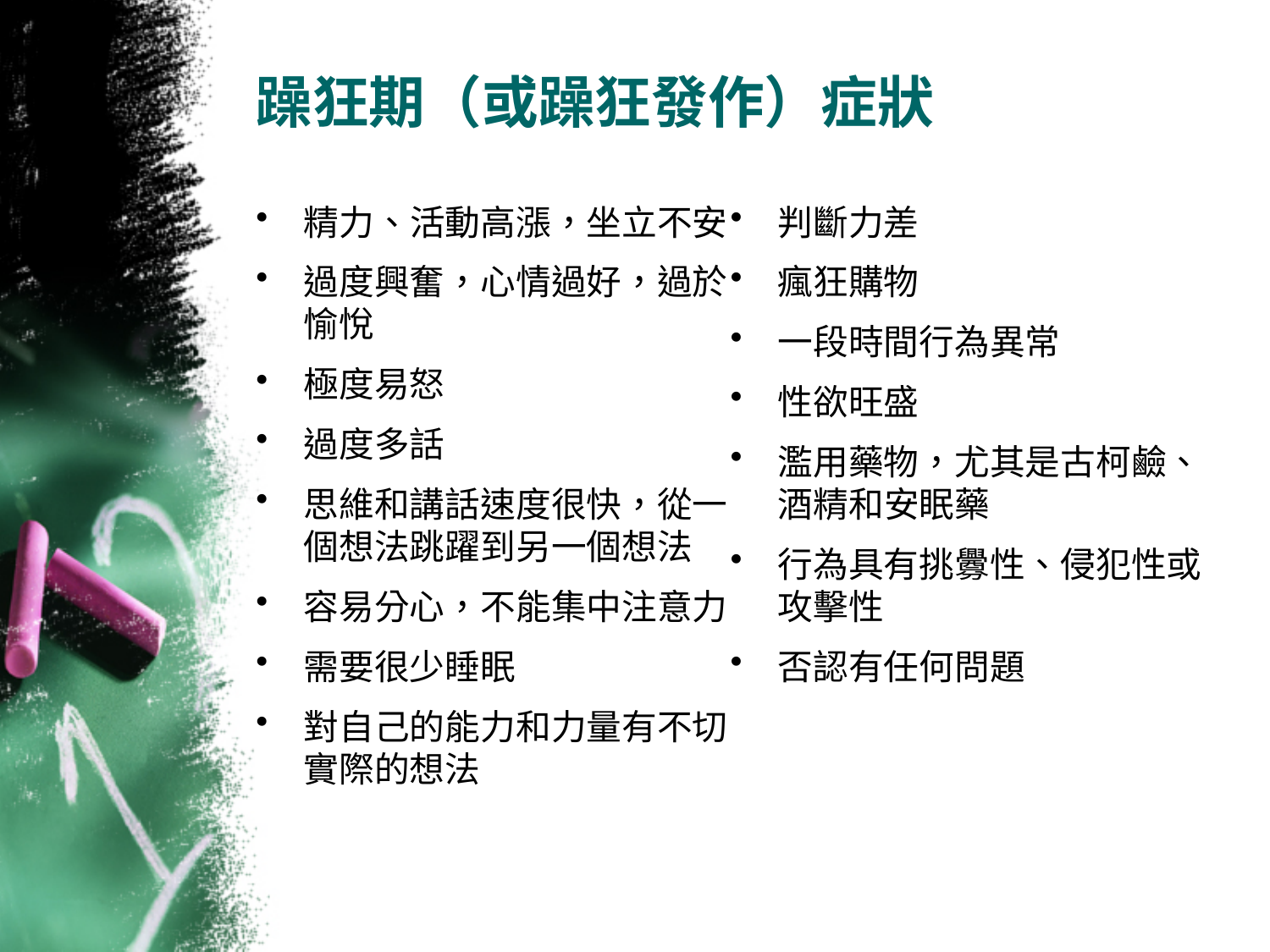

# 躁狂期（或躁狂發作）症狀
精力、活動高漲，坐立不安
過度興奮，心情過好，過於愉悅
極度易怒
過度多話
思維和講話速度很快，從一個想法跳躍到另一個想法
容易分心，不能集中注意力
需要很少睡眠
對自己的能力和力量有不切實際的想法
判斷力差
瘋狂購物
一段時間行為異常
性欲旺盛
濫用藥物，尤其是古柯鹼、酒精和安眠藥
行為具有挑釁性、侵犯性或攻擊性
否認有任何問題